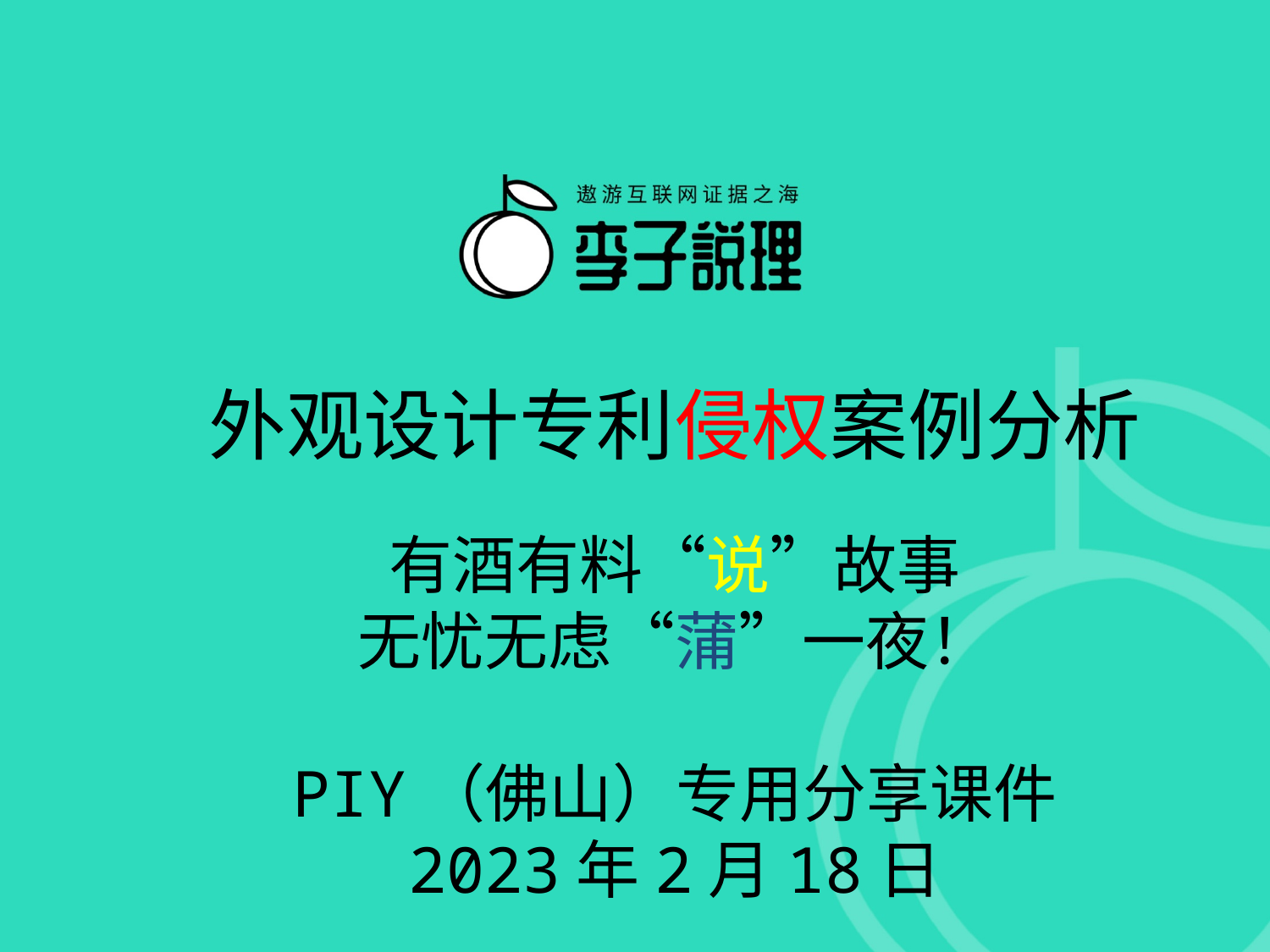

# 外观设计专利侵权案例分析

有酒有料“说”故事
无忧无虑“蒲”一夜！

PIY（佛山）专用分享课件
2023年2月18日